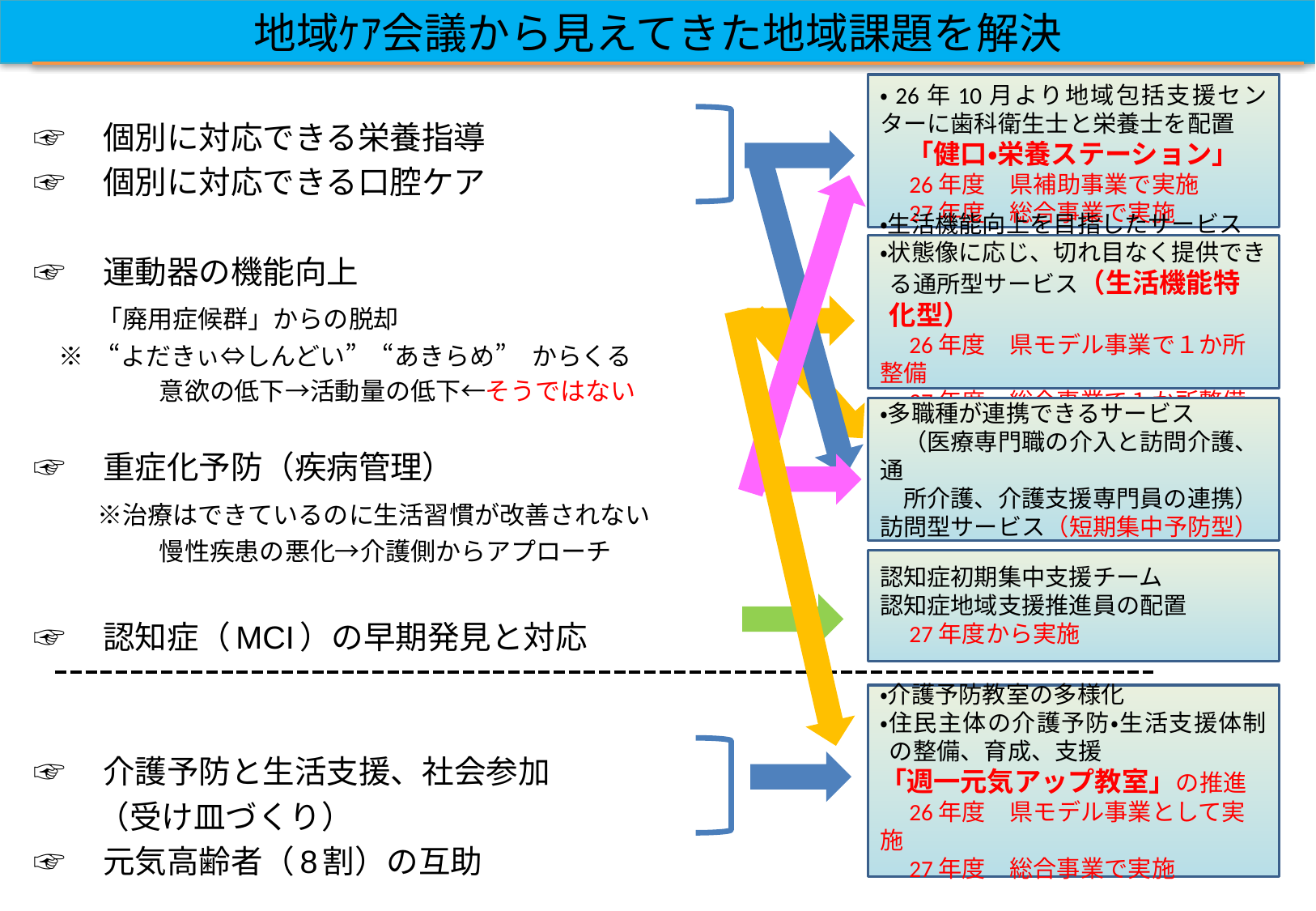

# 地域ｹｱ会議から見えてきた地域課題を解決
・26年10月より地域包括支援センターに歯科衛生士と栄養士を配置
　「健口・栄養ステーション」
　26年度　県補助事業で実施
　27年度　総合事業で実施

☞　個別に対応できる栄養指導
☞　個別に対応できる口腔ケア

☞　運動器の機能向上
　　「廃用症候群」からの脱却
　※　“よだきぃ⇔しんどい”　“あきらめ”　からくる
　　　　　意欲の低下→活動量の低下←そうではない

☞　重症化予防（疾病管理）
　　※治療はできているのに生活習慣が改善されない
　　　　　慢性疾患の悪化→介護側からアプローチ

☞　認知症（MCI）の早期発見と対応

☞　介護予防と生活支援、社会参加
　　（受け皿づくり）
☞　元気高齢者（8割）の互助

・生活機能向上を目指したサービス
・状態像に応じ、切れ目なく提供できる通所型サービス（生活機能特化型）
　26年度　県モデル事業で１か所整備
　27年度　総合事業で１か所整備

・多職種が連携できるサービス
　（医療専門職の介入と訪問介護、通
　所介護、介護支援専門員の連携）
訪問型サービス（短期集中予防型）

認知症初期集中支援チーム
認知症地域支援推進員の配置
　27年度から実施

・介護予防教室の多様化
・住民主体の介護予防・生活支援体制の整備、育成、支援
「週一元気アップ教室」の推進
　26年度　県モデル事業として実施
　27年度　総合事業で実施